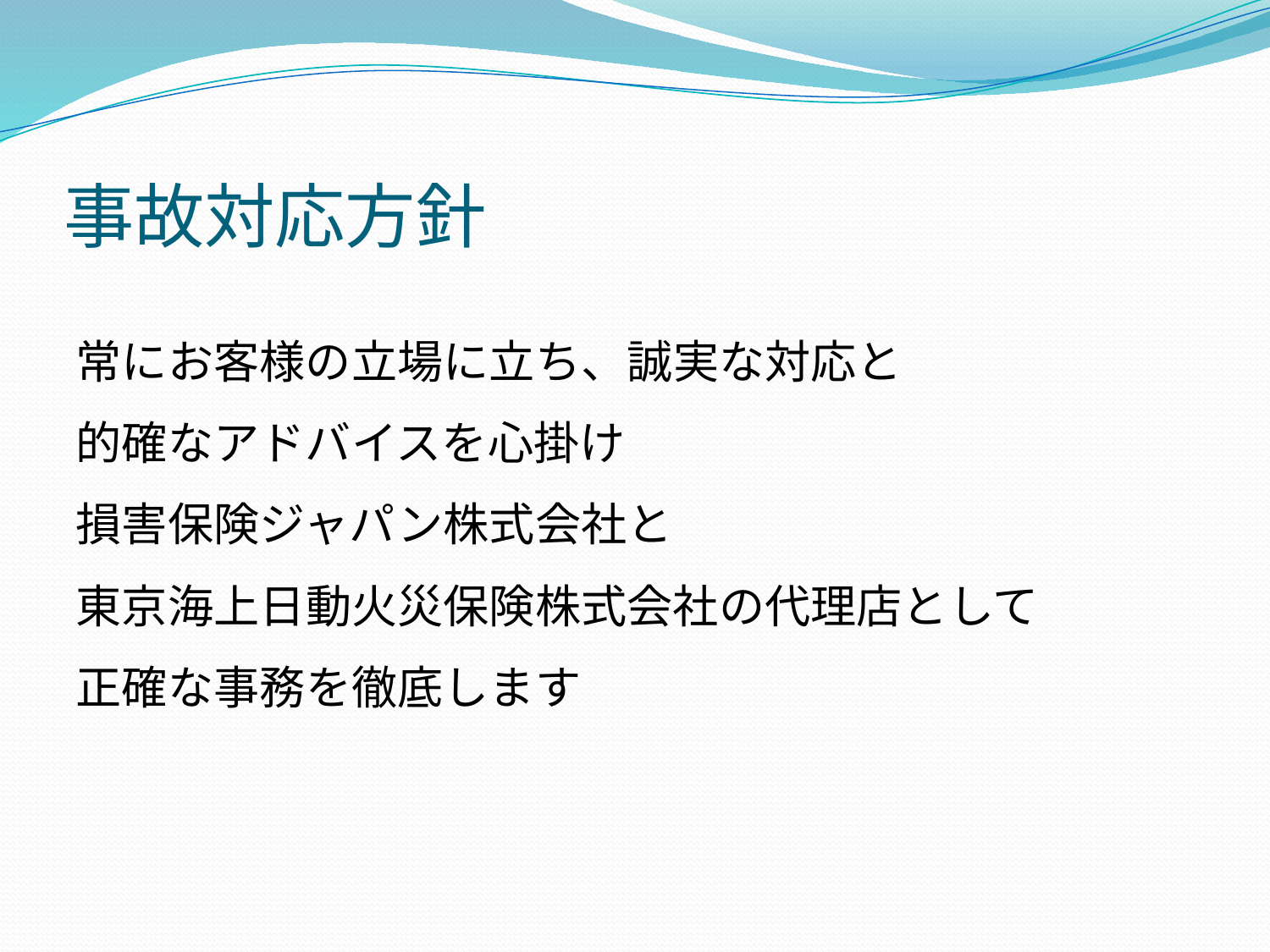

# 事故対応方針
常にお客様の立場に立ち、誠実な対応と
的確なアドバイスを心掛け
損害保険ジャパン株式会社と
東京海上日動火災保険株式会社の代理店として
正確な事務を徹底します